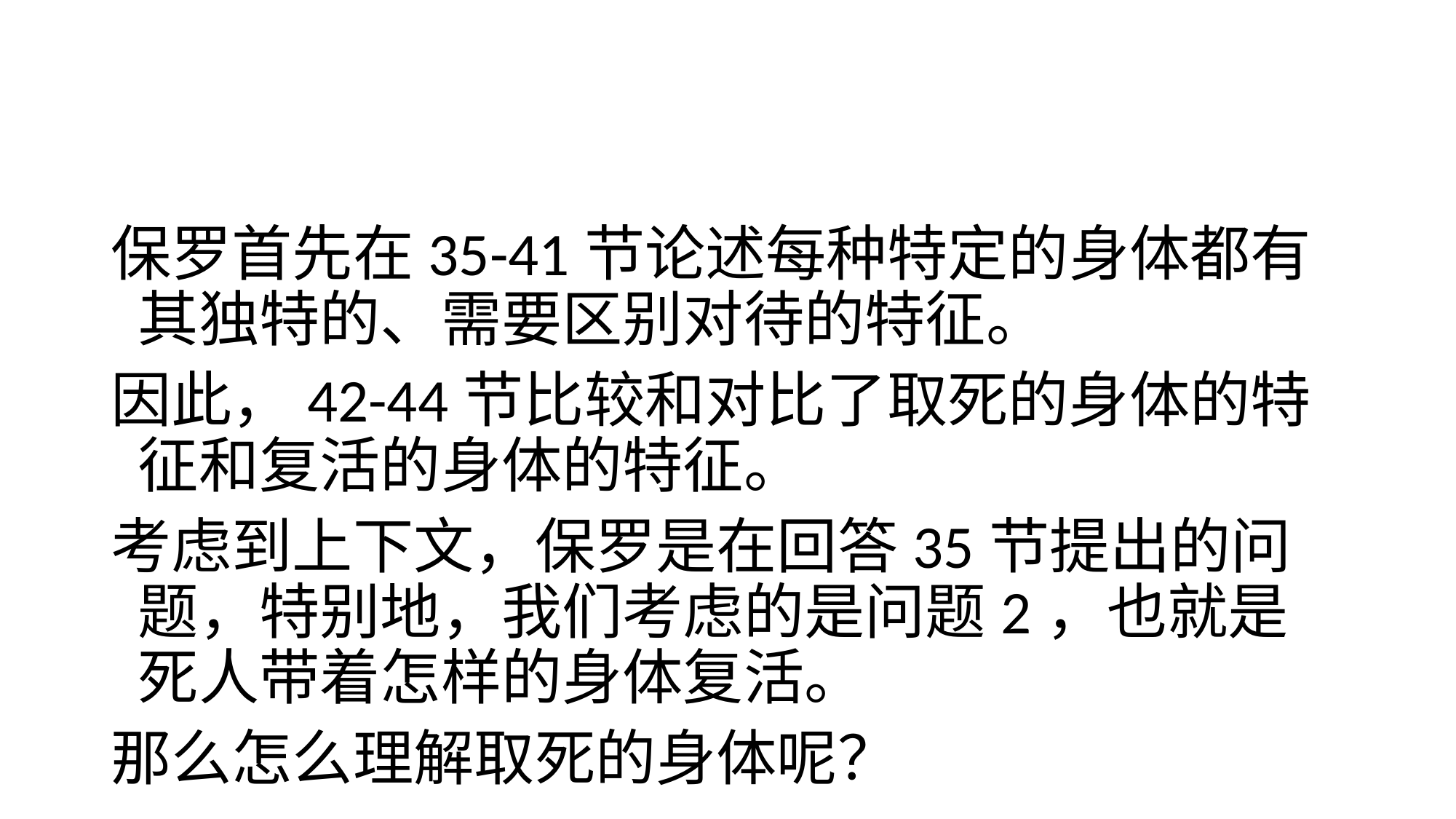

#
保罗首先在35-41节论述每种特定的身体都有其独特的、需要区别对待的特征。
因此，42-44节比较和对比了取死的身体的特征和复活的身体的特征。
考虑到上下文，保罗是在回答35节提出的问题，特别地，我们考虑的是问题2，也就是死人带着怎样的身体复活。
那么怎么理解取死的身体呢？